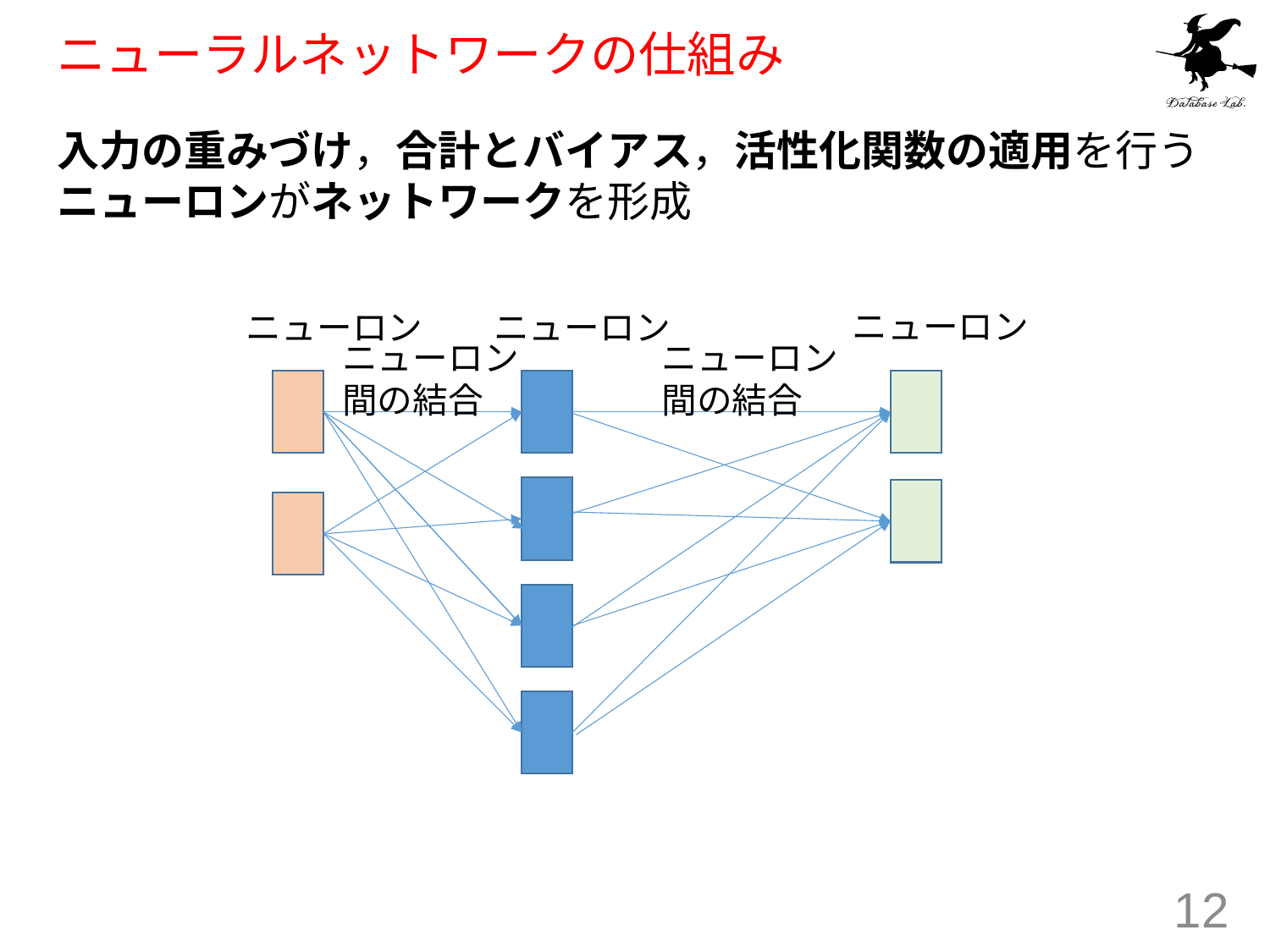

# ニューラルネットワークの仕組み
入力の重みづけ，合計とバイアス，活性化関数の適用を行うニューロンがネットワークを形成
ニューロン
ニューロン
ニューロン
ニューロン間の結合
ニューロン間の結合

12